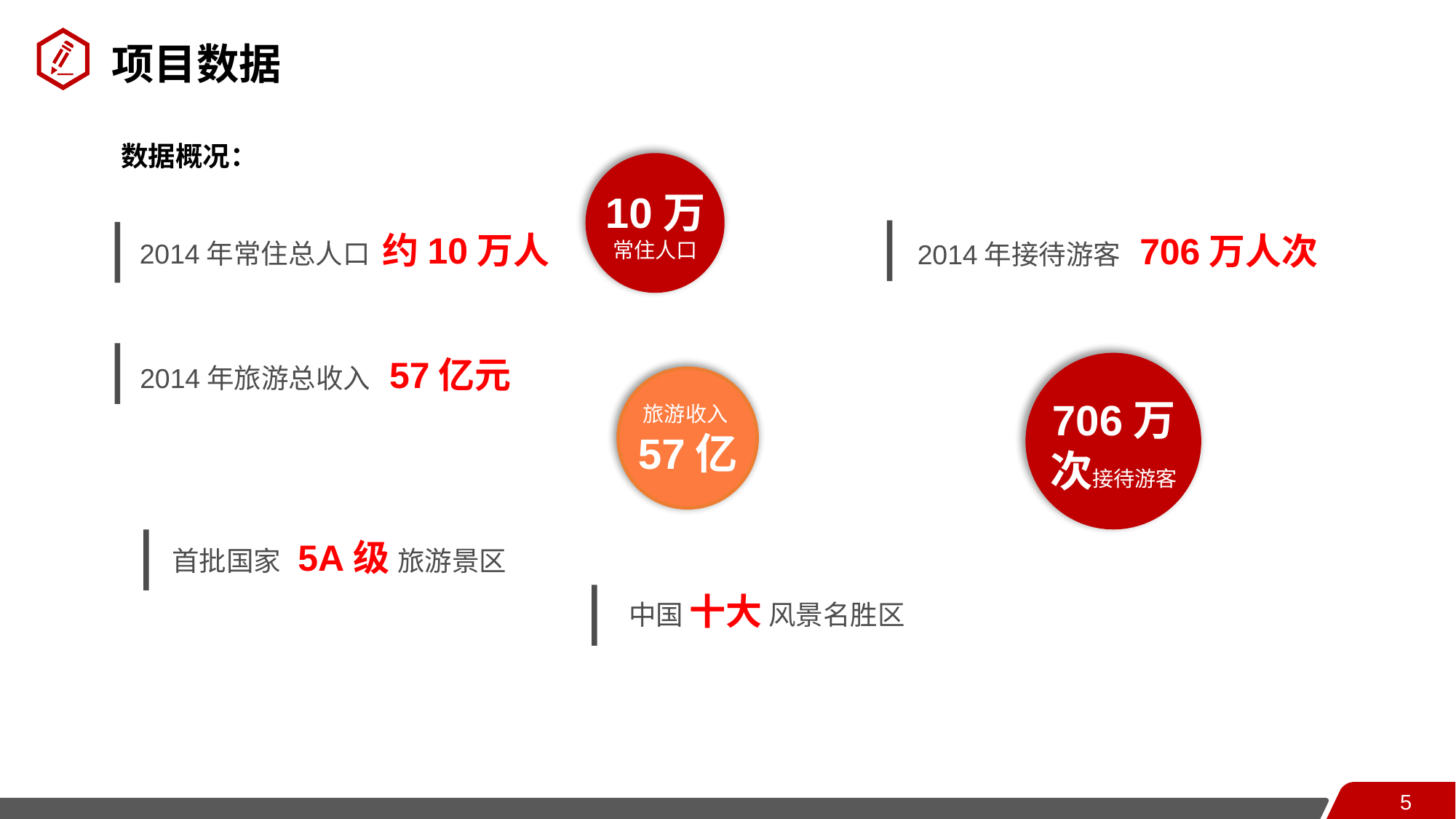

项目数据
数据概况：

10万常住人口

2014年常住总人口  约10万人
2014年接待游客  706万人次

2014年旅游总收入  57亿元

706万次接待游客

旅游收入57亿

首批国家 5A级 旅游景区
中国 十大 风景名胜区